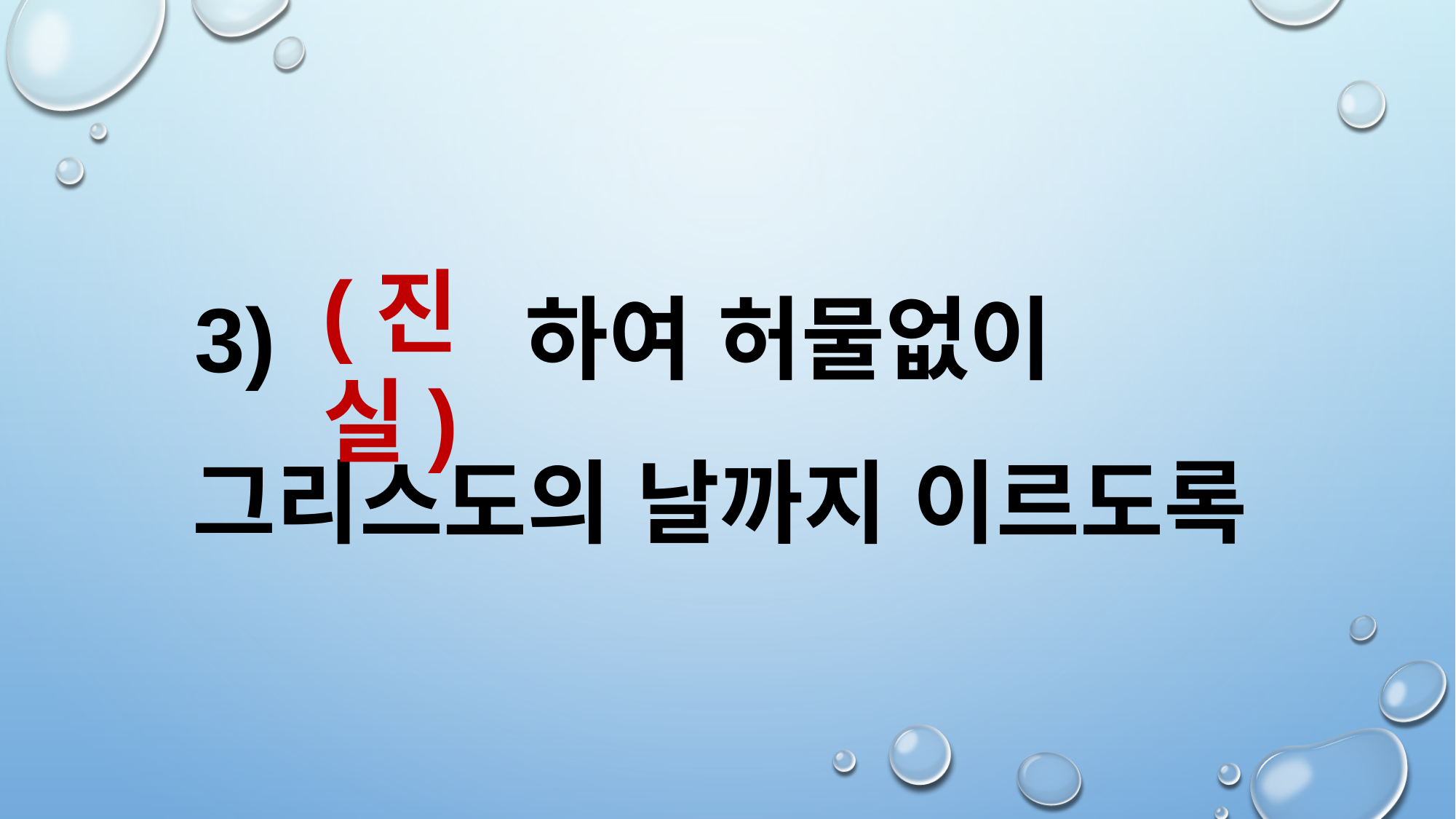

3)         하여 허물없이
    그리스도의 날까지 이르도록
(진실)